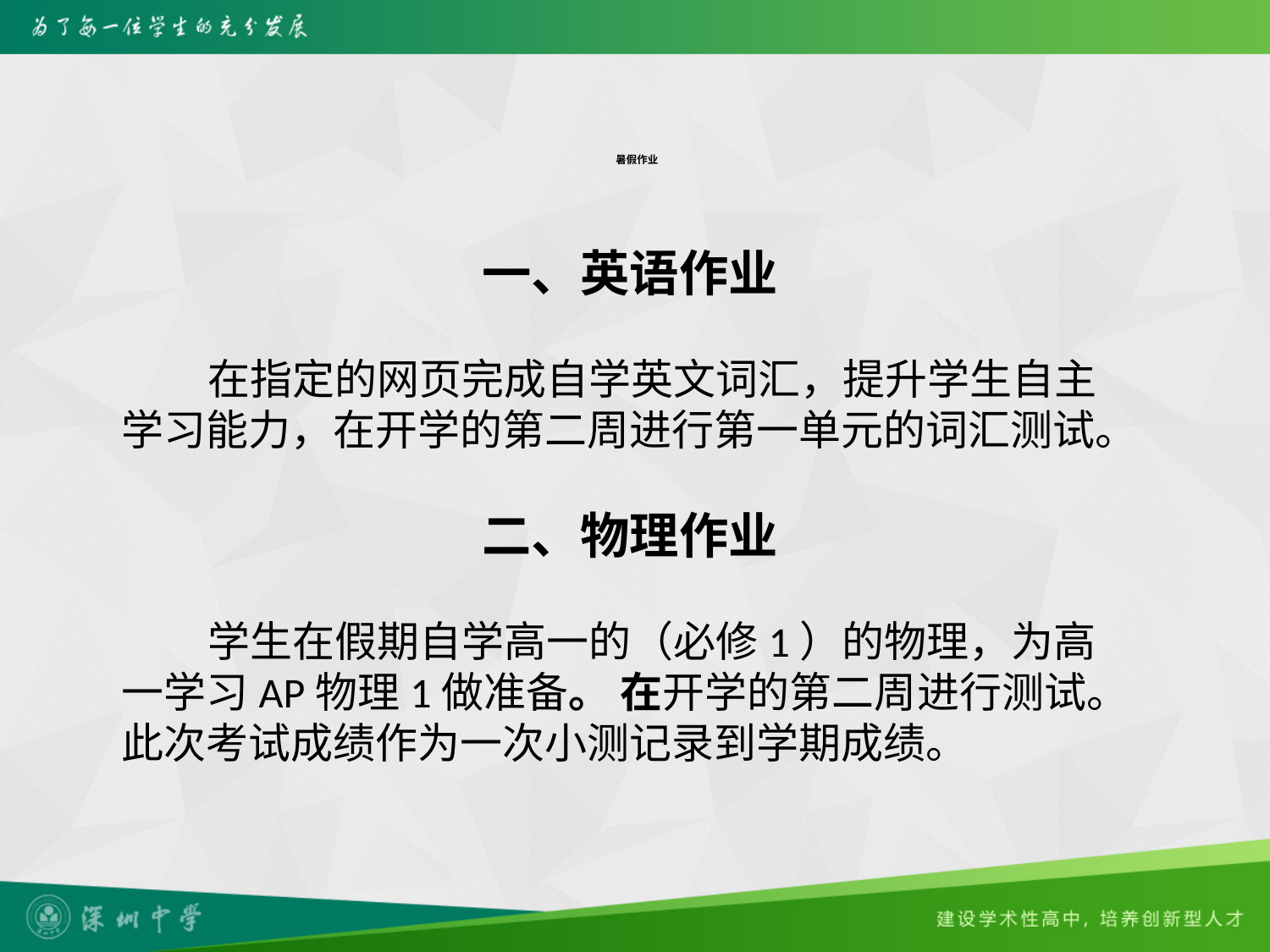

# 暑假作业
一、英语作业

        在指定的网页完成自学英文词汇，提升学生自主学习能力，在开学的第二周进行第一单元的词汇测试。

二、物理作业

        学生在假期自学高一的（必修1）的物理，为高一学习AP物理1做准备。 在开学的第二周进行测试。此次考试成绩作为一次小测记录到学期成绩。